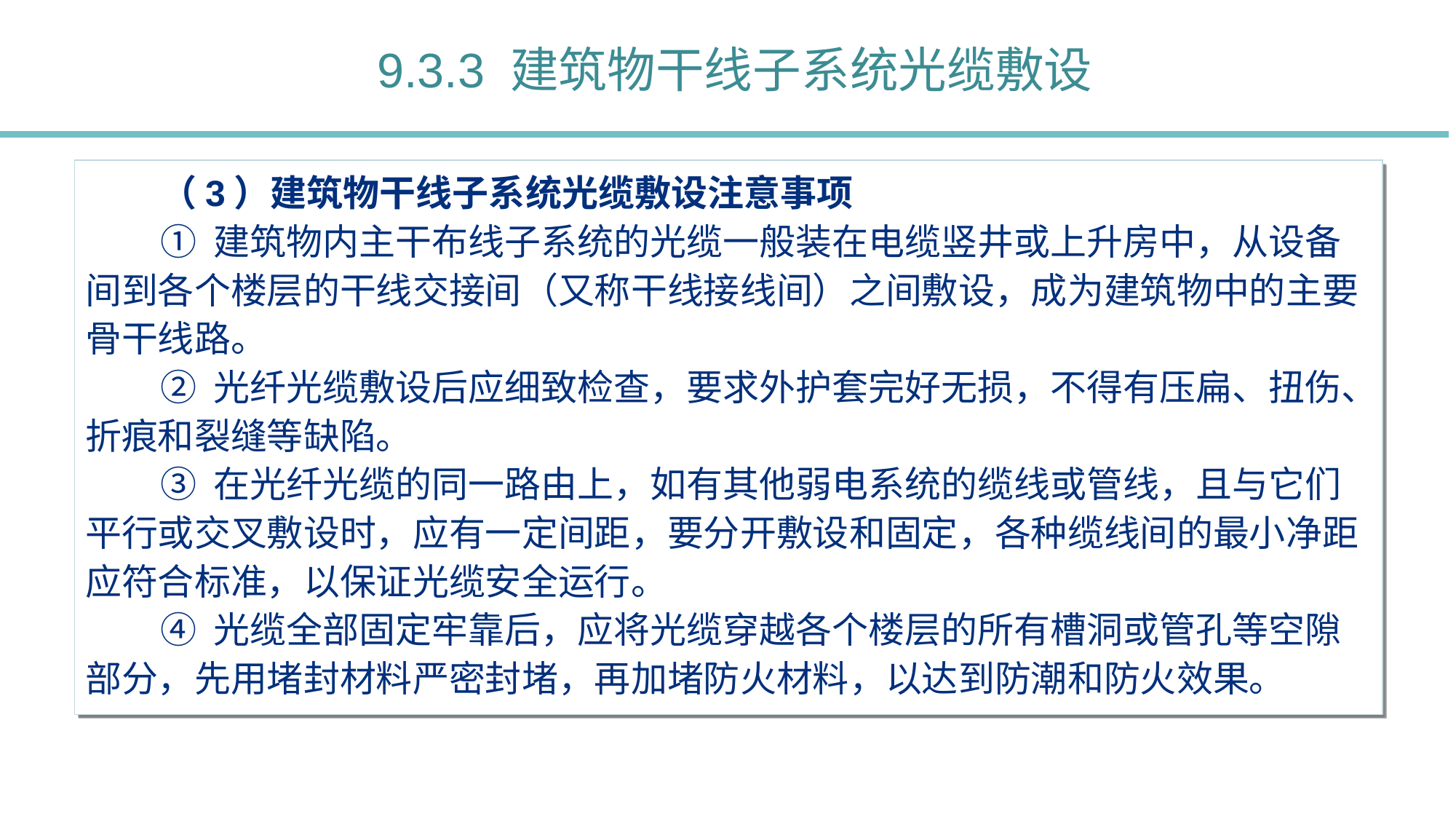

9.3.3 建筑物干线子系统光缆敷设
（3）建筑物干线子系统光缆敷设注意事项
① 建筑物内主干布线子系统的光缆一般装在电缆竖井或上升房中，从设备间到各个楼层的干线交接间（又称干线接线间）之间敷设，成为建筑物中的主要骨干线路。
② 光纤光缆敷设后应细致检查，要求外护套完好无损，不得有压扁、扭伤、折痕和裂缝等缺陷。
③ 在光纤光缆的同一路由上，如有其他弱电系统的缆线或管线，且与它们平行或交叉敷设时，应有一定间距，要分开敷设和固定，各种缆线间的最小净距应符合标准，以保证光缆安全运行。
④ 光缆全部固定牢靠后，应将光缆穿越各个楼层的所有槽洞或管孔等空隙部分，先用堵封材料严密封堵，再加堵防火材料，以达到防潮和防火效果。